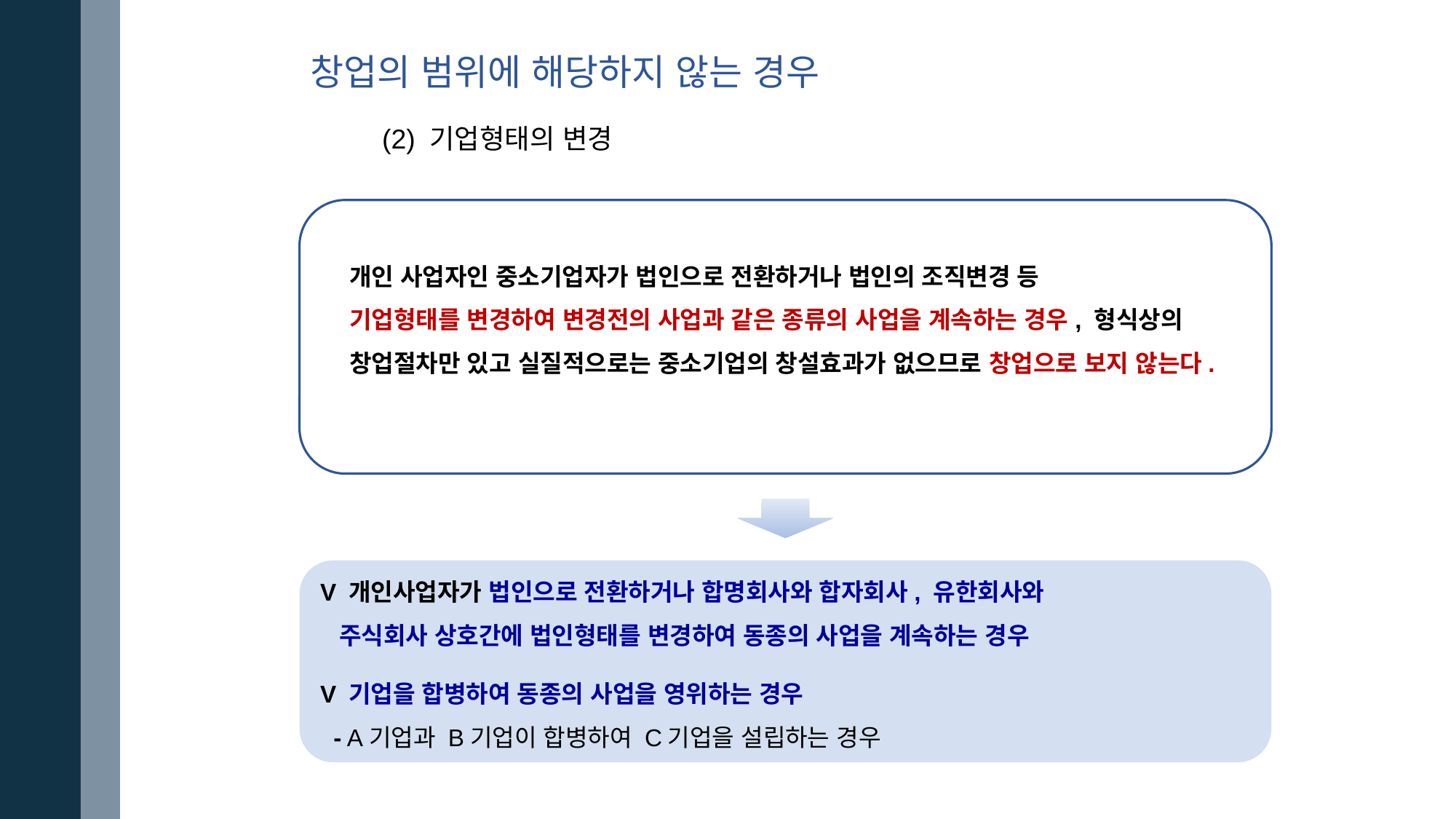

창업의 범위에 해당하지 않는 경우
(2) 기업형태의 변경

개인 사업자인 중소기업자가 법인으로 전환하거나 법인의 조직변경 등
기업형태를 변경하여 변경전의 사업과 같은 종류의 사업을 계속하는 경우, 형식상의 창업절차만 있고 실질적으로는 중소기업의 창설효과가 없으므로 창업으로 보지 않는다.

V 개인사업자가 법인으로 전환하거나 합명회사와 합자회사, 유한회사와
  주식회사 상호간에 법인형태를 변경하여 동종의 사업을 계속하는 경우

V 기업을 합병하여 동종의 사업을 영위하는 경우
  - A기업과 B기업이 합병하여 C기업을 설립하는 경우